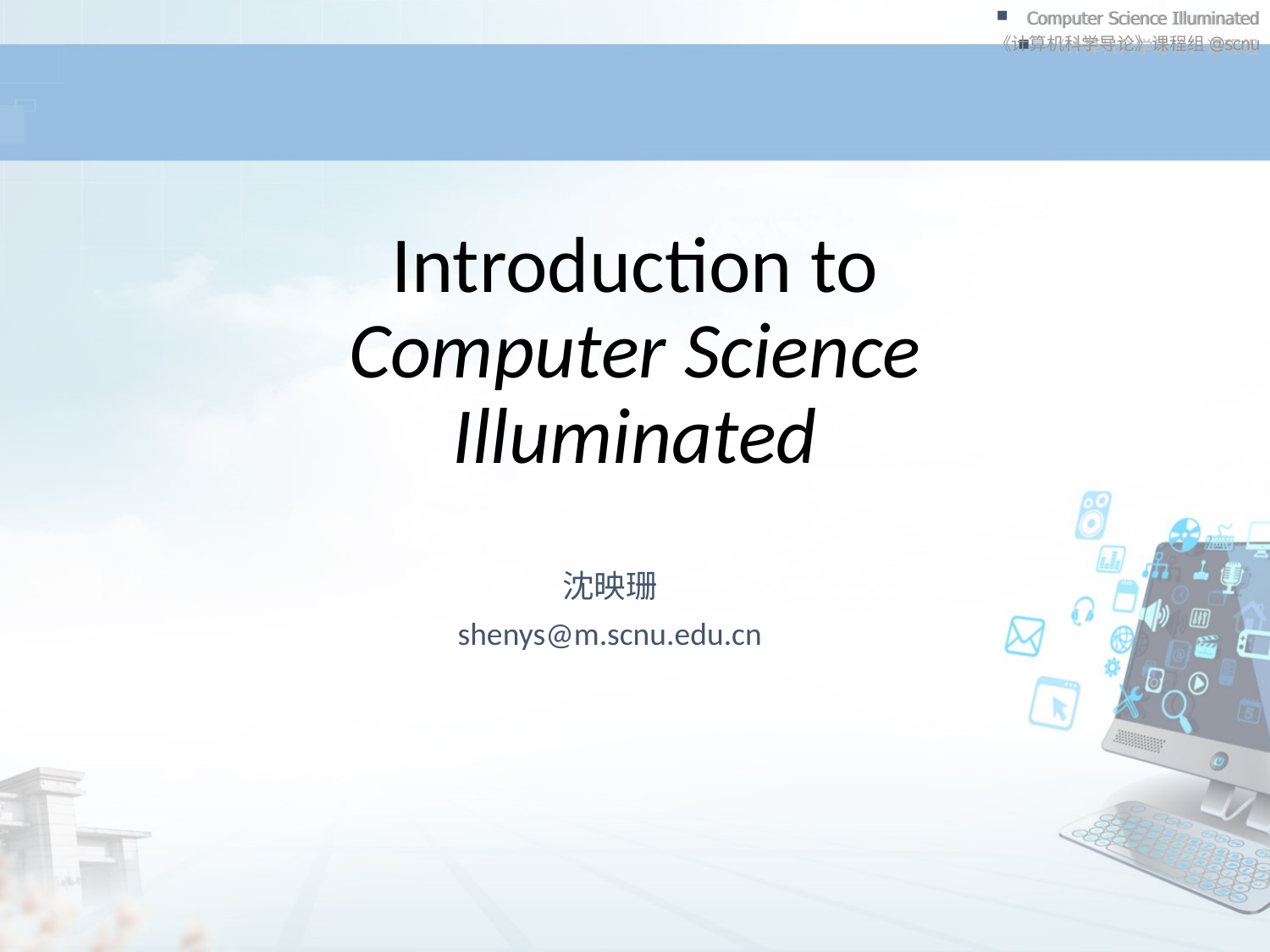

# Introduction to Computer Science Illuminated
沈映珊
shenys@m.scnu.edu.cn